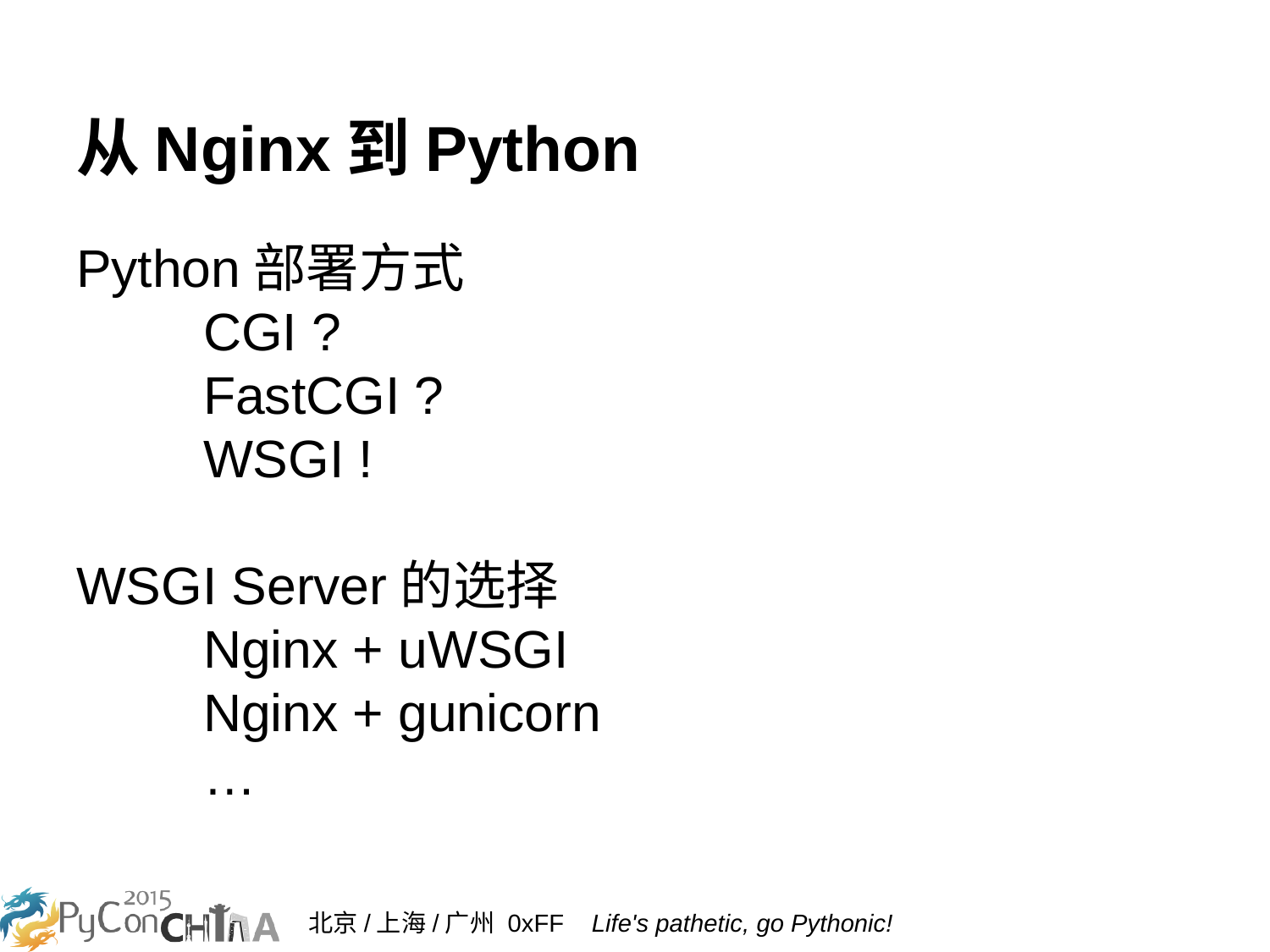

# 从Nginx到Python
Python部署方式
	CGI ?
	FastCGI ?
	WSGI !

WSGI Server的选择
	Nginx + uWSGI
	Nginx + gunicorn
	…